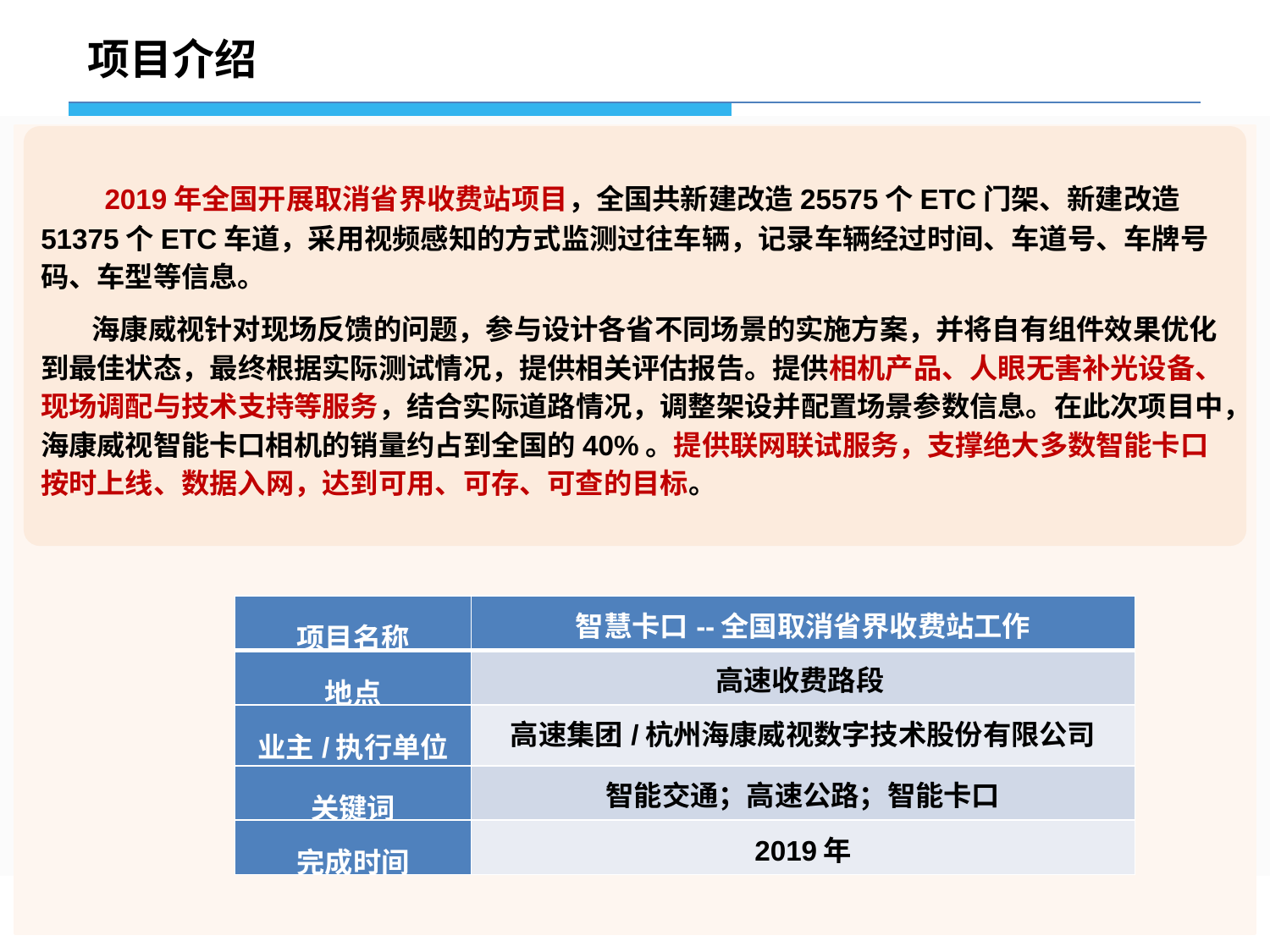

项目介绍
        2019年全国开展取消省界收费站项目，全国共新建改造25575个ETC门架、新建改造51375个ETC车道，采用视频感知的方式监测过往车辆，记录车辆经过时间、车道号、车牌号码、车型等信息。
       海康威视针对现场反馈的问题，参与设计各省不同场景的实施方案，并将自有组件效果优化到最佳状态，最终根据实际测试情况，提供相关评估报告。提供相机产品、人眼无害补光设备、现场调配与技术支持等服务，结合实际道路情况，调整架设并配置场景参数信息。在此次项目中，海康威视智能卡口相机的销量约占到全国的40%。提供联网联试服务，支撑绝大多数智能卡口按时上线、数据入网，达到可用、可存、可查的目标。
| 项目名称 | 智慧卡口--全国取消省界收费站工作 |
| --- | --- |
| 地点 | 高速收费路段 |
| 业主/执行单位 | 高速集团/杭州海康威视数字技术股份有限公司 |
| 关键词 | 智能交通；高速公路；智能卡口 |
| 完成时间 | 2019年 |